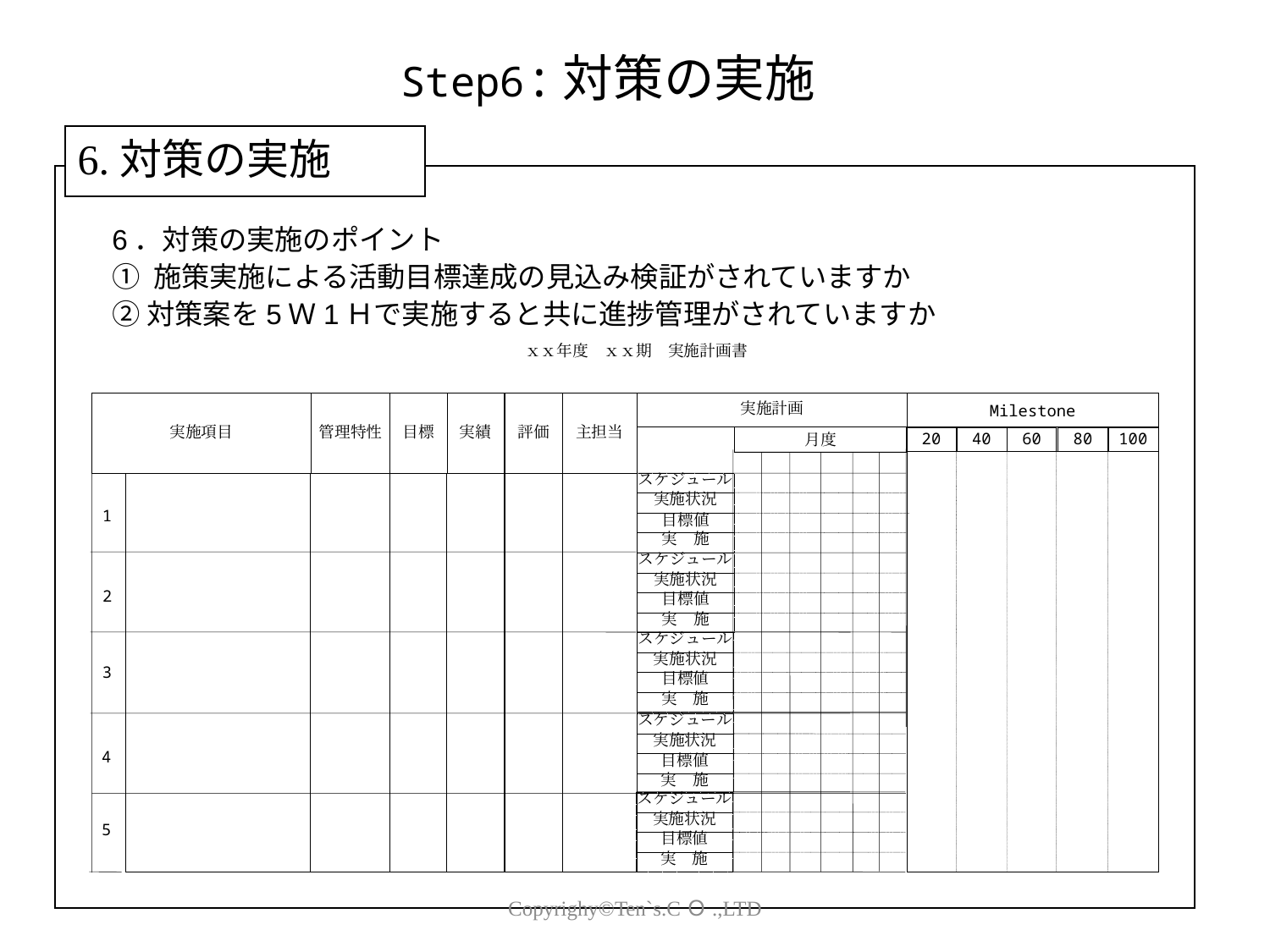

Step6:対策の実施
6.対策の実施

6．対策の実施のポイント
① 施策実施による活動目標達成の見込み検証がされていますか
②対策案を5Ｗ1Ｈで実施すると共に進捗管理がされていますか
ｘｘ年度　ｘｘ期　実施計画書
実施項目
管理特性
目標
実績
評価
主担当
実施計画
Milestone
月度
20
40
60
80
100

スケジュール

1
実施状況

目標値

実　施

スケジュール

2
実施状況

目標値

実　施

スケジュール

3
実施状況

目標値

実　施

スケジュール

実施状況

目標値

実　施

4
スケジュール

実施状況

目標値

実　施

5

Copyrighy©Ten`s.CＯ.,LTD